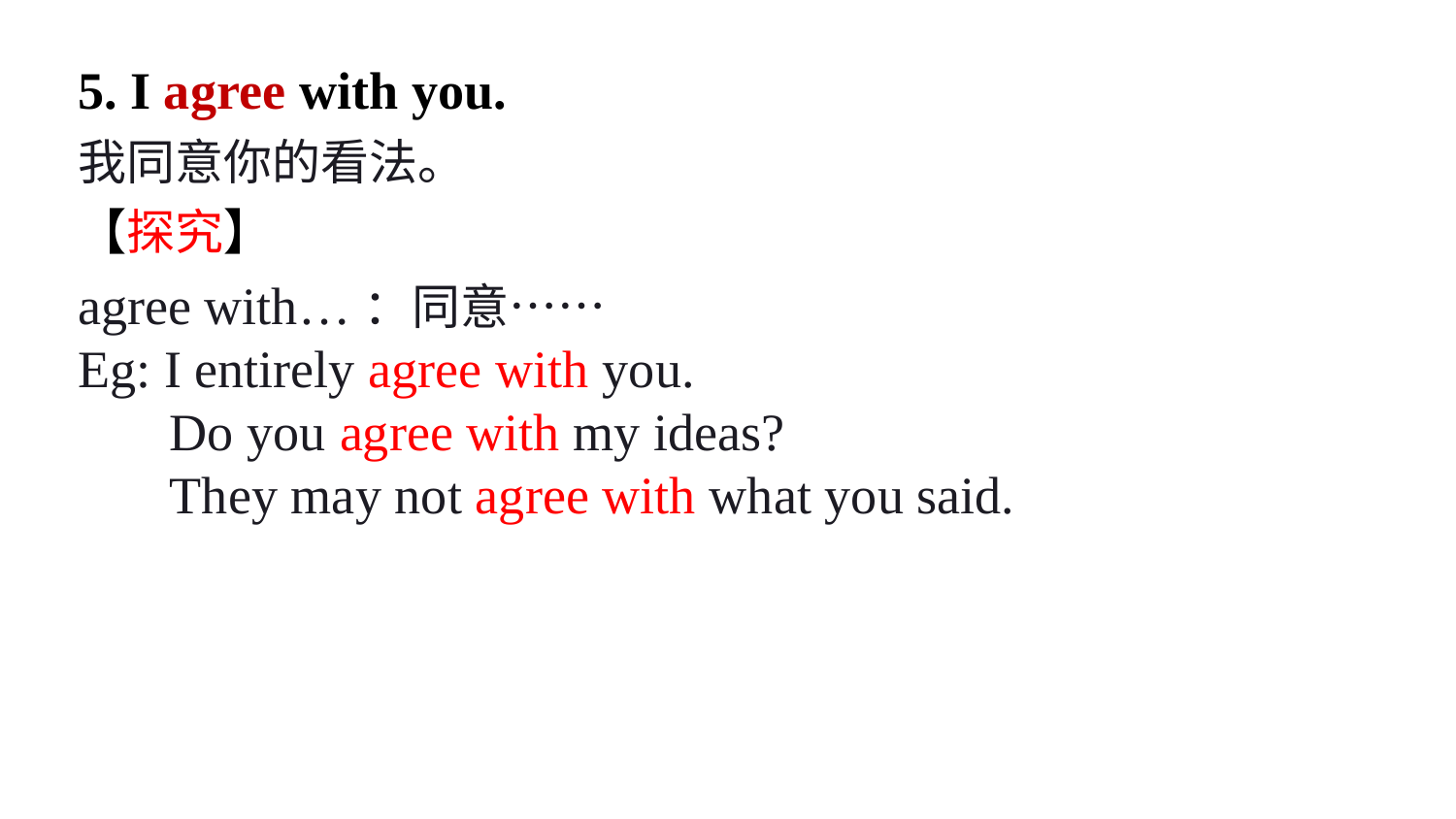

5. I agree with you.
我同意你的看法。
【探究】
agree with…：同意……
Eg: I entirely agree with you.
       Do you agree with my ideas?
       They may not agree with what you said.